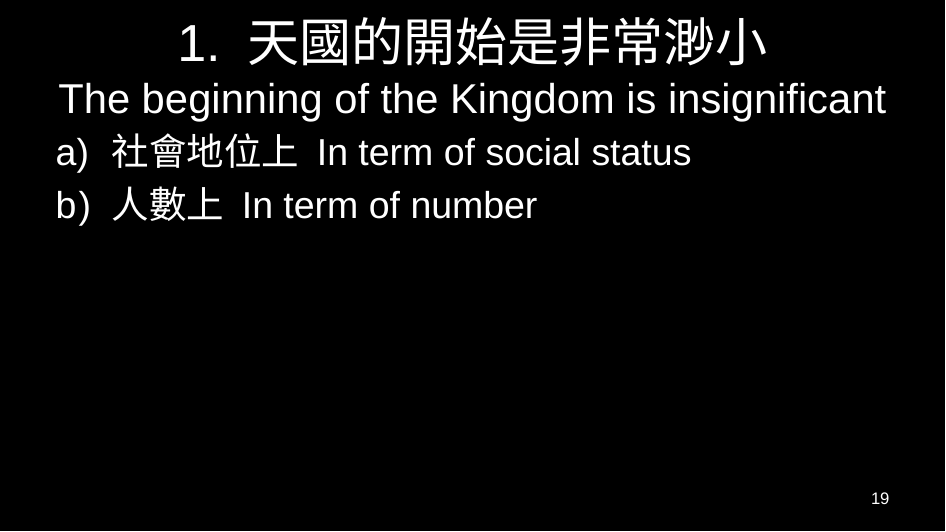

# 1. 天國的開始是非常渺小 The beginning of the Kingdom is insignificant
社會地位上 In term of social status
人數上 In term of number
19